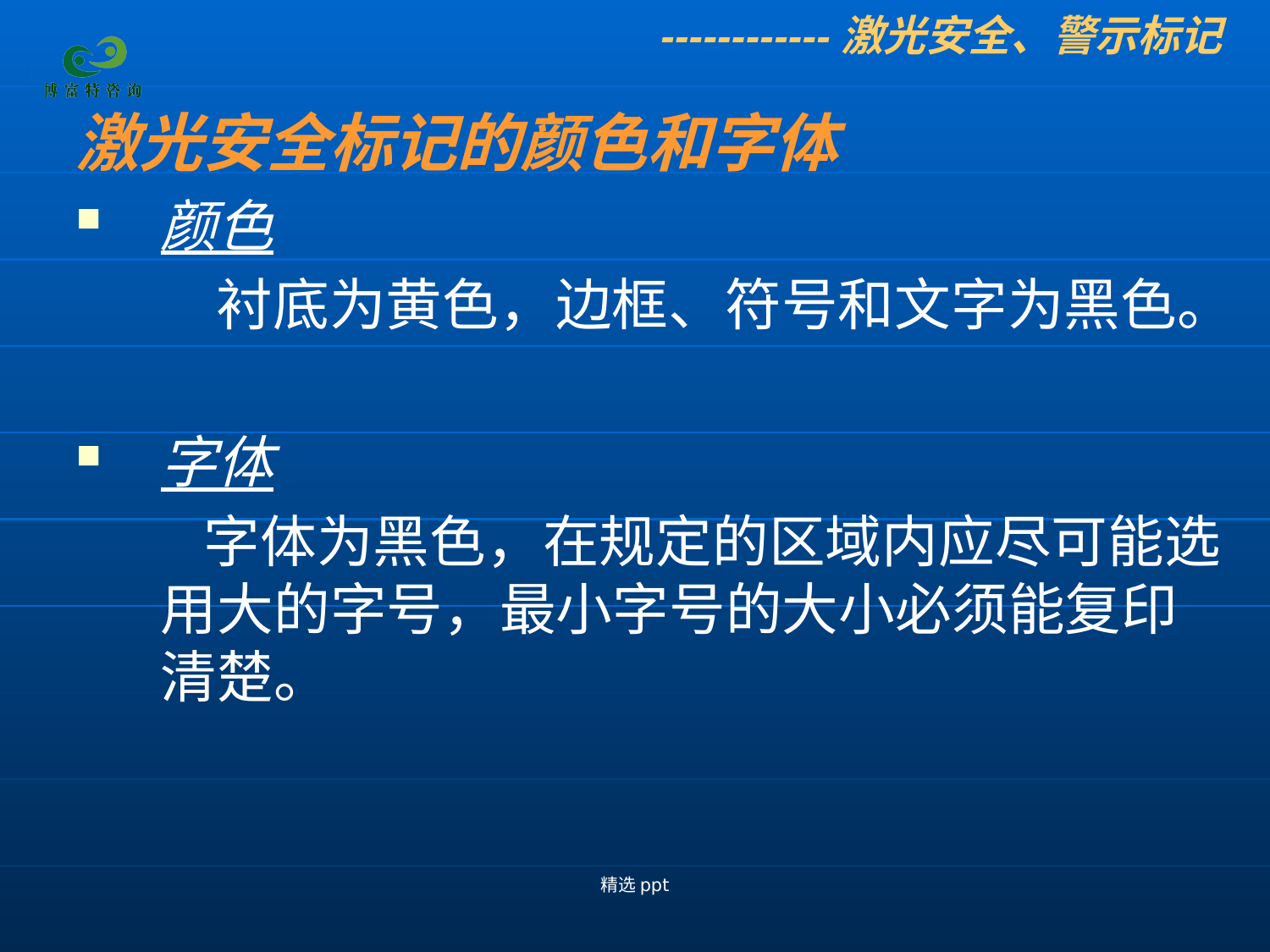

------------激光安全、警示标记
激光安全标记的颜色和字体
颜色
          衬底为黄色，边框、符号和文字为黑色。

字体
         字体为黑色，在规定的区域内应尽可能选用大的字号，最小字号的大小必须能复印清楚。
40
精选ppt